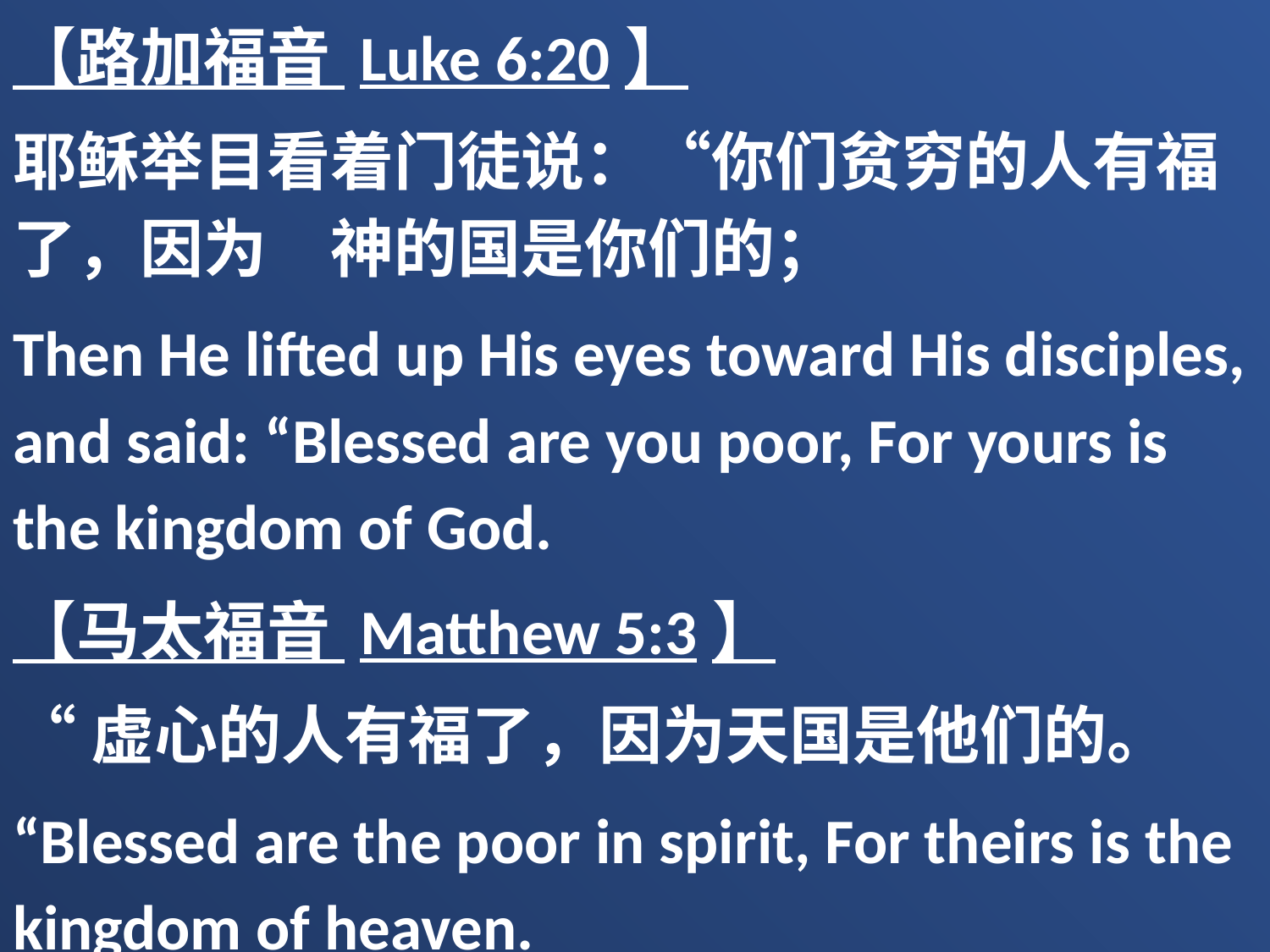

【路加福音 Luke 6:20】
耶稣举目看着门徒说：“你们贫穷的人有福了，因为　神的国是你们的；
Then He lifted up His eyes toward His disciples, and said: “Blessed are you poor, For yours is the kingdom of God.
【马太福音 Matthew 5:3】
“虚心的人有福了，因为天国是他们的。
“Blessed are the poor in spirit, For theirs is the kingdom of heaven.